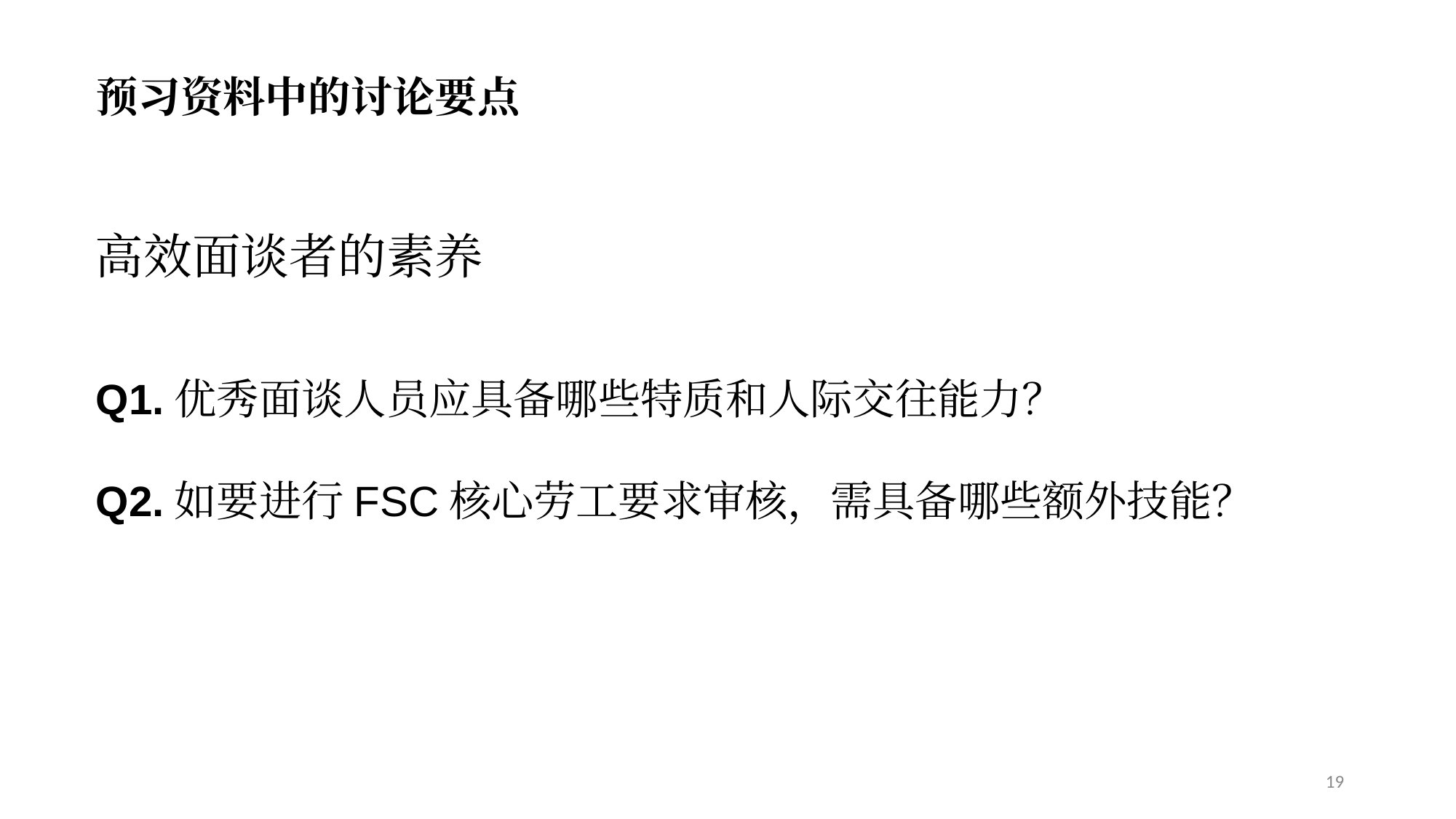

预习资料中的讨论要点
高效面谈者的素养
Q1.优秀面谈人员应具备哪些特质和人际交往能力？

Q2.如要进行FSC核心劳工要求审核，需具备哪些额外技能？
19